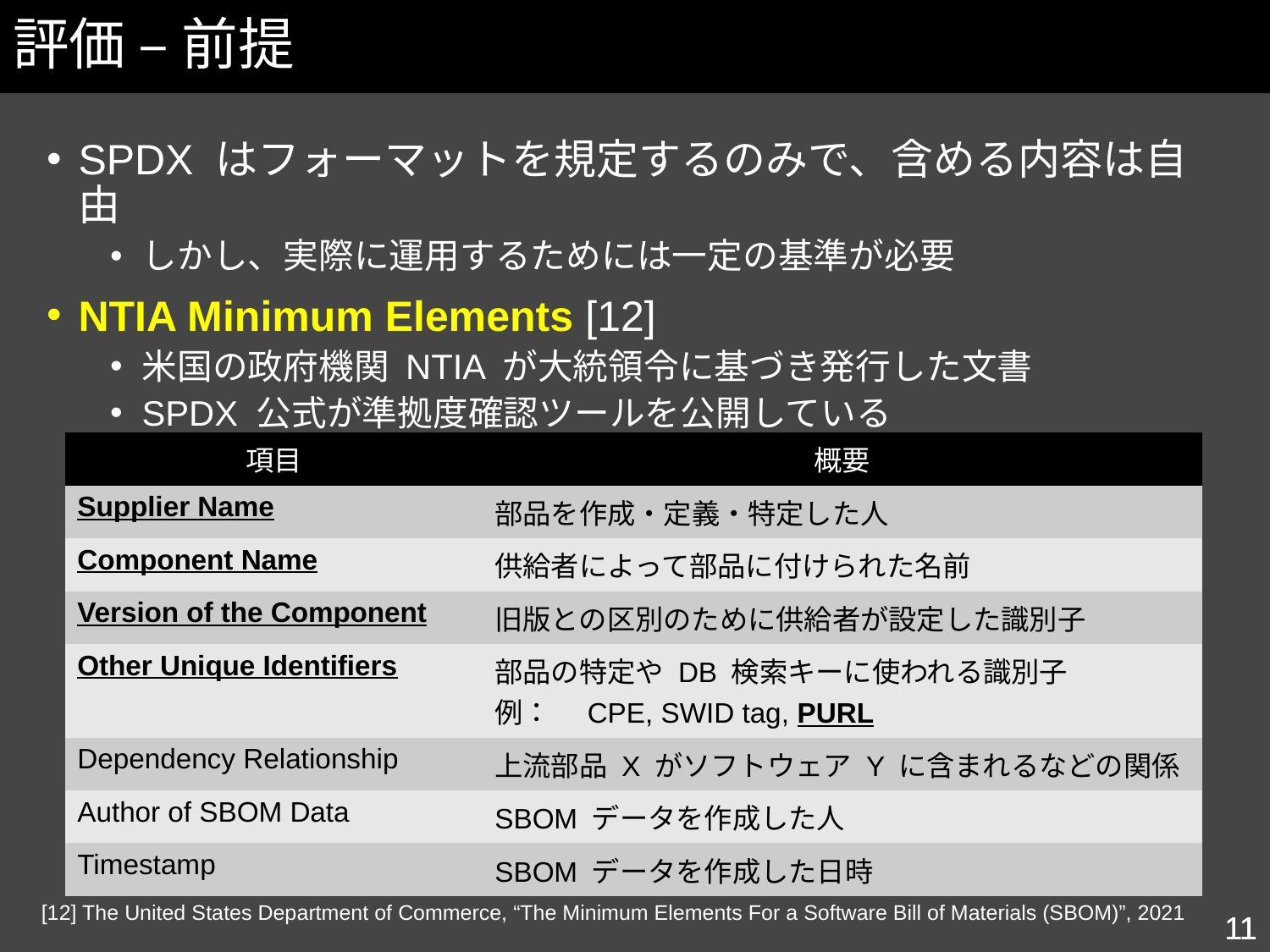

# 評価 – 前提
SPDX はフォーマットを規定するのみで、含める内容は自由
しかし、実際に運用するためには一定の基準が必要
NTIA Minimum Elements [12]
米国の政府機関 NTIA が大統領令に基づき発行した文書
SPDX 公式が準拠度確認ツールを公開している
| 項目 | 概要 |
| --- | --- |
| Supplier Name | 部品を作成・定義・特定した人 |
| Component Name | 供給者によって部品に付けられた名前 |
| Version of the Component | 旧版との区別のために供給者が設定した識別子 |
| Other Unique Identifiers | 部品の特定や DB 検索キーに使われる識別子 例：　CPE, SWID tag, PURL |
| Dependency Relationship | 上流部品 X がソフトウェア Y に含まれるなどの関係 |
| Author of SBOM Data | SBOM データを作成した人 |
| Timestamp | SBOM データを作成した日時 |
[12] The United States Department of Commerce, “The Minimum Elements For a Software Bill of Materials (SBOM)”, 2021